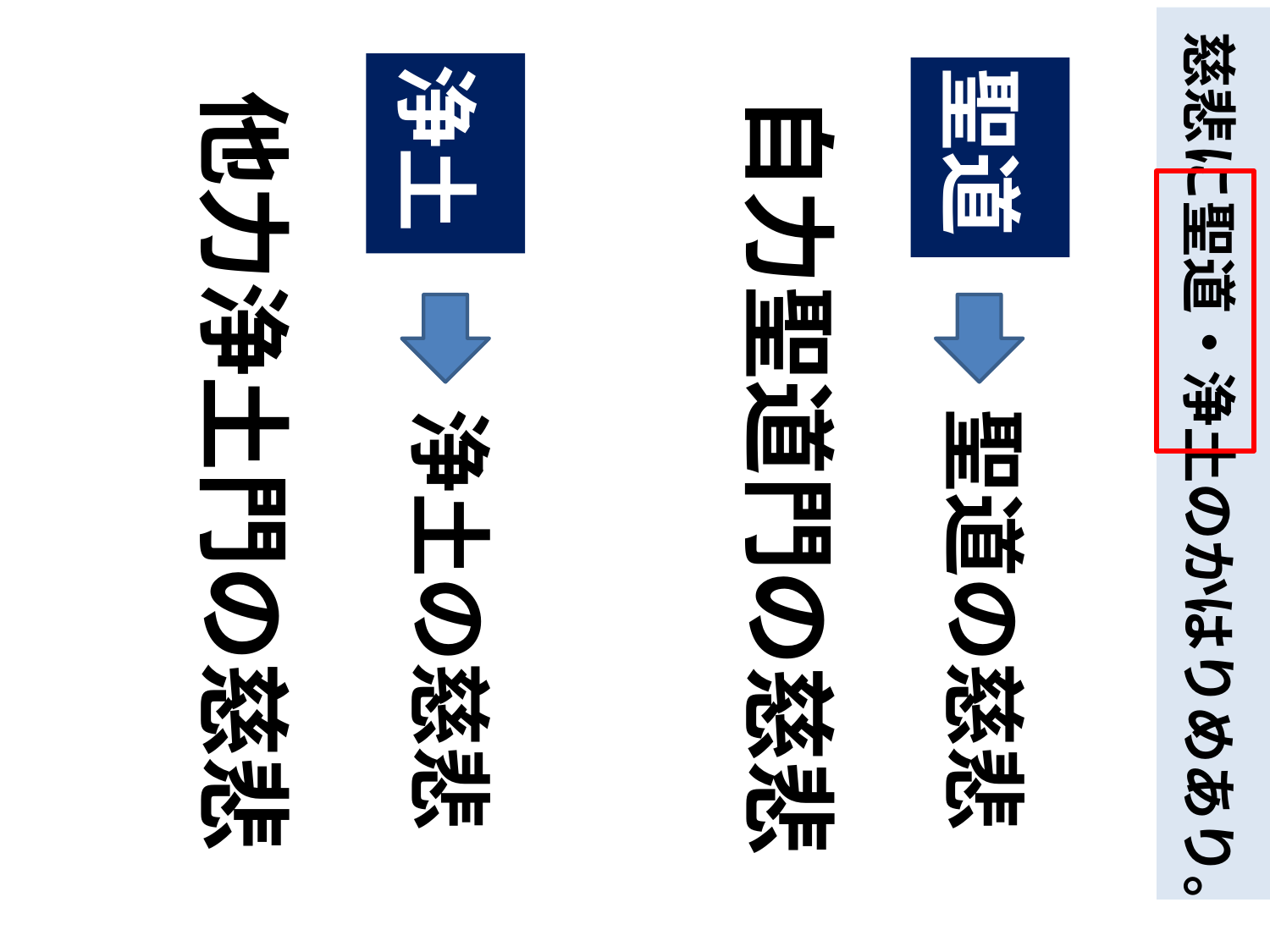

慈悲に聖道・浄土のかはりめあり。
浄土
聖道
他力浄土門の慈悲
自力聖道門の慈悲

浄土の慈悲
聖道の慈悲